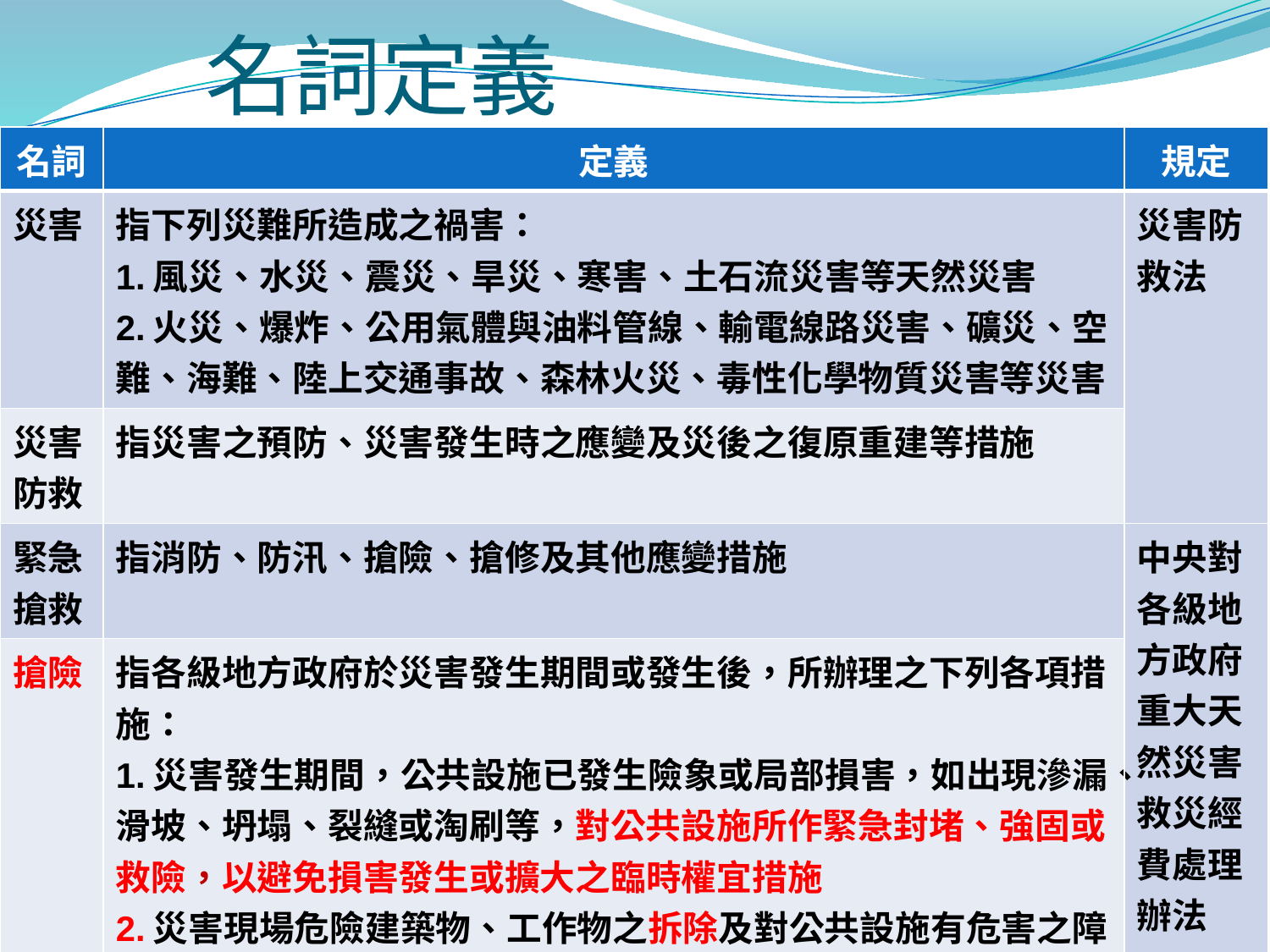

# 名詞定義
| 名詞 | 定義 | 規定 |
| --- | --- | --- |
| 災害 | 指下列災難所造成之禍害： 1.風災、水災、震災、旱災、寒害、土石流災害等天然災害 2.火災、爆炸、公用氣體與油料管線、輸電線路災害、礦災、空難、海難、陸上交通事故、森林火災、毒性化學物質災害等災害 | 災害防救法 |
| 災害防救 | 指災害之預防、災害發生時之應變及災後之復原重建等措施 |  |
| 緊急搶救 | 指消防、防汛、搶險、搶修及其他應變措施 | 中央對各級地方政府重大天然災害救災經費處理辦法 |
| 搶險 | 指各級地方政府於災害發生期間或發生後，所辦理之下列各項措施： 1.災害發生期間，公共設施已發生險象或局部損害，如出現滲漏、滑坡、坍塌、裂縫或淘刷等，對公共設施所作緊急封堵、強固或救險，以避免損害發生或擴大之臨時權宜措施 2.災害現場危險建築物、工作物之拆除及對公共設施有危害之障礙物或漂流物之移除 3.土石不運離河川並置於不影響水流處之疏導水路，以避免洪水阻塞不通或沖擊村落等情形之措施 |  |
6